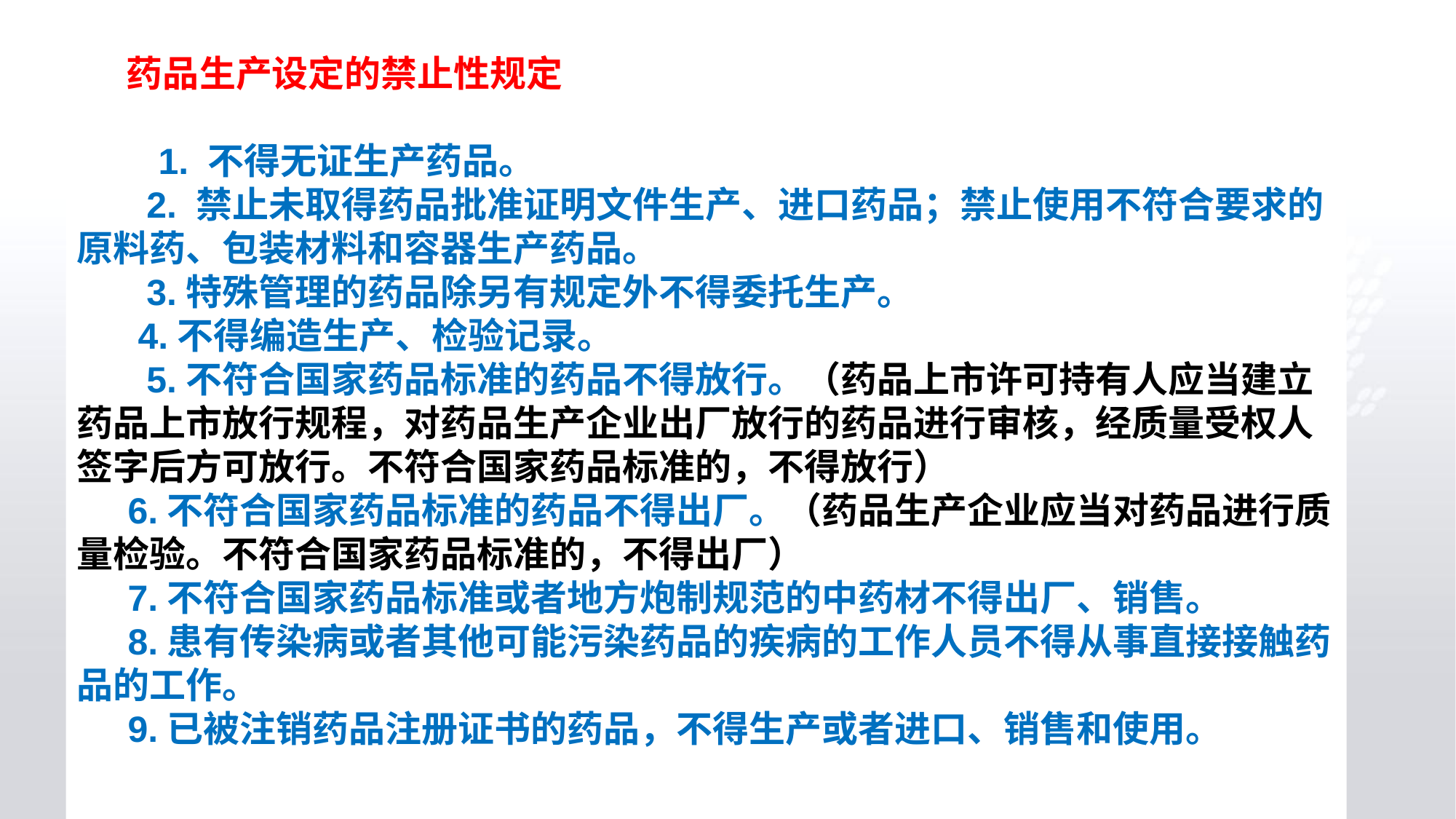

药品生产设定的禁止性规定

　　1. 不得无证生产药品。
　   2. 禁止未取得药品批准证明文件生产、进口药品；禁止使用不符合要求的原料药、包装材料和容器生产药品。
　   3.特殊管理的药品除另有规定外不得委托生产。
      4.不得编造生产、检验记录。
　   5.不符合国家药品标准的药品不得放行。（药品上市许可持有人应当建立药品上市放行规程，对药品生产企业出厂放行的药品进行审核，经质量受权人签字后方可放行。不符合国家药品标准的，不得放行）
     6.不符合国家药品标准的药品不得出厂。（药品生产企业应当对药品进行质量检验。不符合国家药品标准的，不得出厂）
     7.不符合国家药品标准或者地方炮制规范的中药材不得出厂、销售。
     8.患有传染病或者其他可能污染药品的疾病的工作人员不得从事直接接触药品的工作。
     9.已被注销药品注册证书的药品，不得生产或者进口、销售和使用。